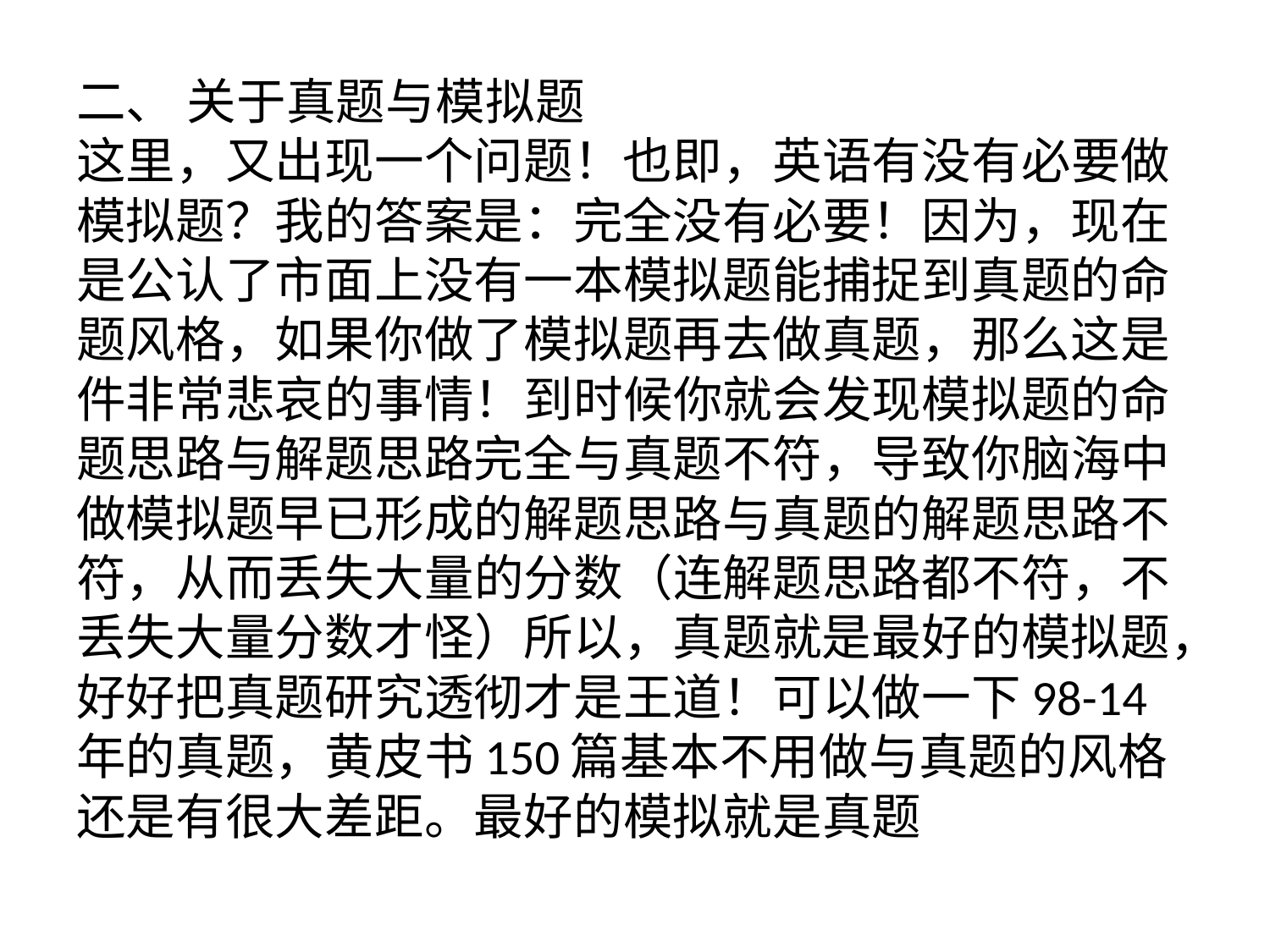

# 二、 关于真题与模拟题 这里，又出现一个问题！也即，英语有没有必要做模拟题？我的答案是：完全没有必要！因为，现在是公认了市面上没有一本模拟题能捕捉到真题的命题风格，如果你做了模拟题再去做真题，那么这是件非常悲哀的事情！到时候你就会发现模拟题的命题思路与解题思路完全与真题不符，导致你脑海中做模拟题早已形成的解题思路与真题的解题思路不符，从而丢失大量的分数（连解题思路都不符，不丢失大量分数才怪）所以，真题就是最好的模拟题，好好把真题研究透彻才是王道！可以做一下98-14年的真题，黄皮书150篇基本不用做与真题的风格还是有很大差距。最好的模拟就是真题